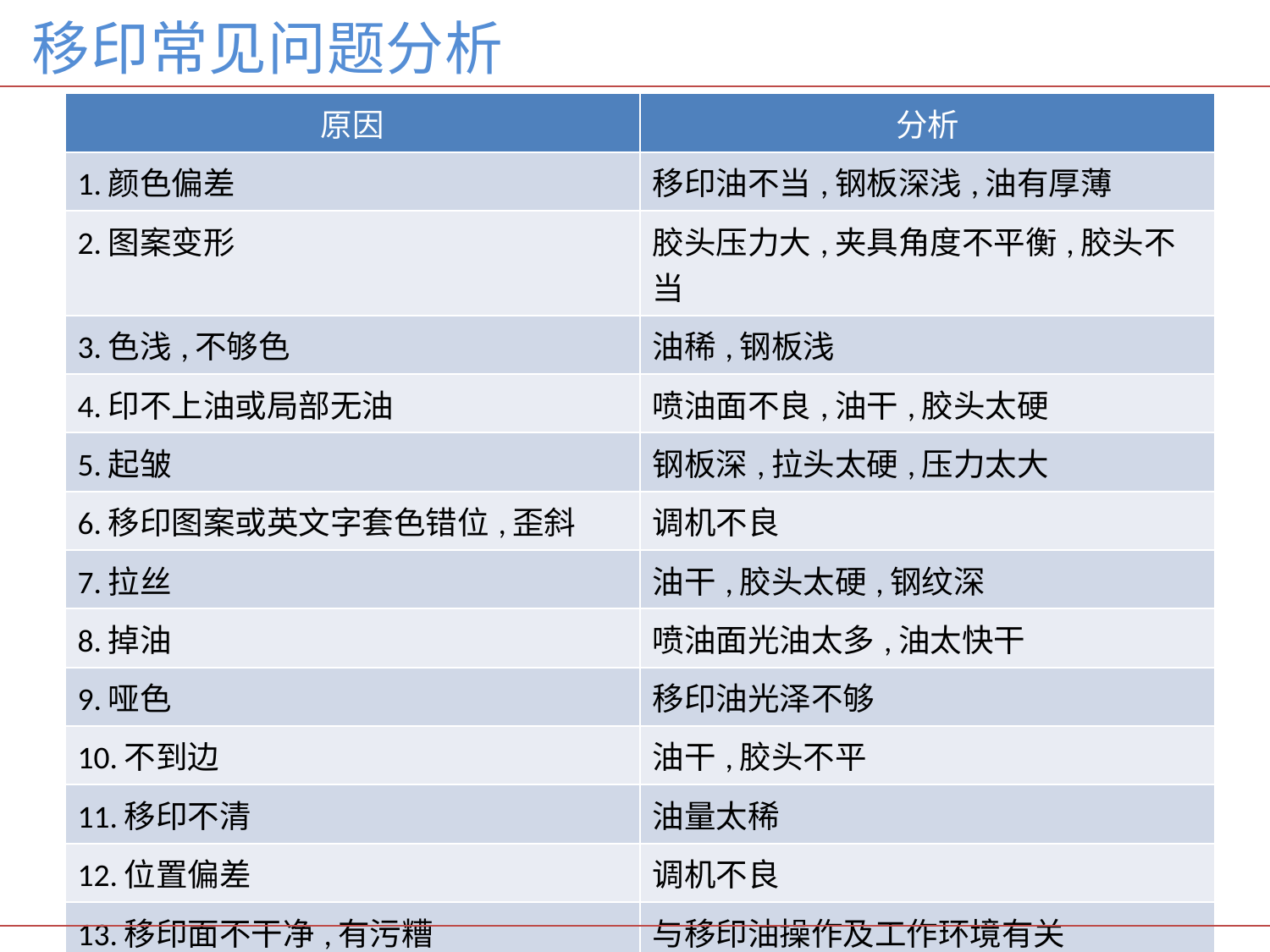

移印常见问题分析
| 原因 | 分析 |
| --- | --- |
| 1.颜色偏差 | 移印油不当,钢板深浅,油有厚薄 |
| 2.图案变形 | 胶头压力大,夹具角度不平衡,胶头不当 |
| 3.色浅,不够色 | 油稀,钢板浅 |
| 4.印不上油或局部无油 | 喷油面不良,油干,胶头太硬 |
| 5.起皱 | 钢板深,拉头太硬,压力太大 |
| 6.移印图案或英文字套色错位,歪斜 | 调机不良 |
| 7.拉丝 | 油干,胶头太硬,钢纹深 |
| 8.掉油 | 喷油面光油太多,油太快干 |
| 9.哑色 | 移印油光泽不够 |
| 10.不到边 | 油干,胶头不平 |
| 11.移印不清 | 油量太稀 |
| 12.位置偏差 | 调机不良 |
| 13.移印面不干净,有污糟 | 与移印油操作及工作环境有关 |
| 14.碰/撞花 | 工件摆放,包装,运输时发生碰撞 |
| 15.露底 | 油太稀或钢板太滑 |